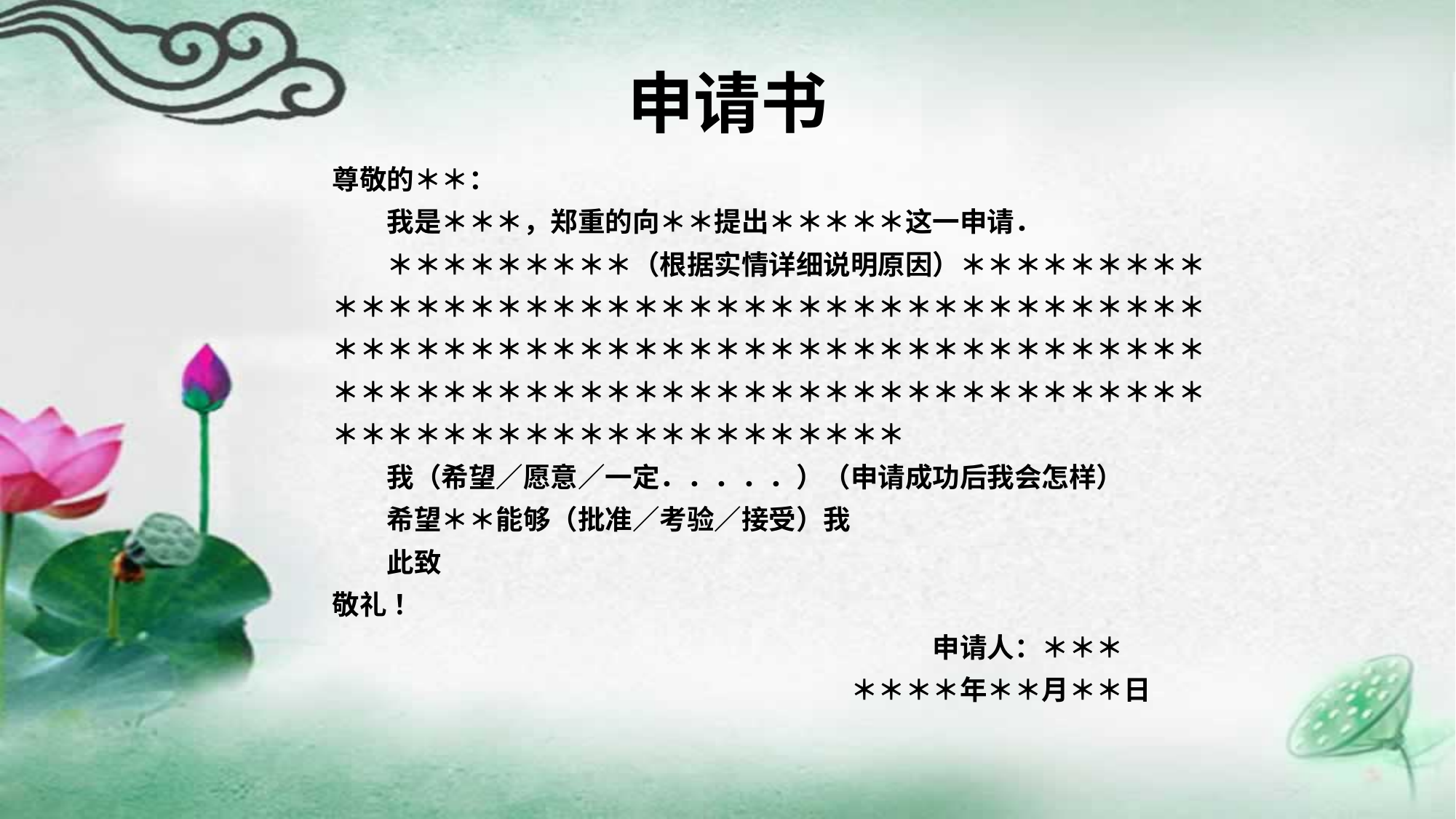

# 申请书
尊敬的＊＊：
　　我是＊＊＊，郑重的向＊＊提出＊＊＊＊＊这一申请．
　　＊＊＊＊＊＊＊＊＊（根据实情详细说明原因）＊＊＊＊＊＊＊＊＊＊＊＊＊＊＊＊＊＊＊＊＊＊＊＊＊＊＊＊＊＊＊＊＊＊＊＊＊＊＊＊＊＊＊＊＊＊＊＊＊＊＊＊＊＊＊＊＊＊＊＊＊＊＊＊＊＊＊＊＊＊＊＊＊＊＊＊＊＊＊＊＊＊＊＊＊＊＊＊＊＊＊＊＊＊＊＊＊＊＊＊＊＊＊＊＊＊＊＊＊＊＊＊＊＊＊＊＊＊＊＊＊＊＊＊＊＊
　　我（希望／愿意／一定．．．．．）（申请成功后我会怎样）
　　希望＊＊能够（批准／考验／接受）我
　　此致
敬礼 ！
　　　　　　　　　　　　　　　　　　　　　　申请人：＊＊＊
　　　　　　　　　　　　　　　　　　　＊＊＊＊年＊＊月＊＊日